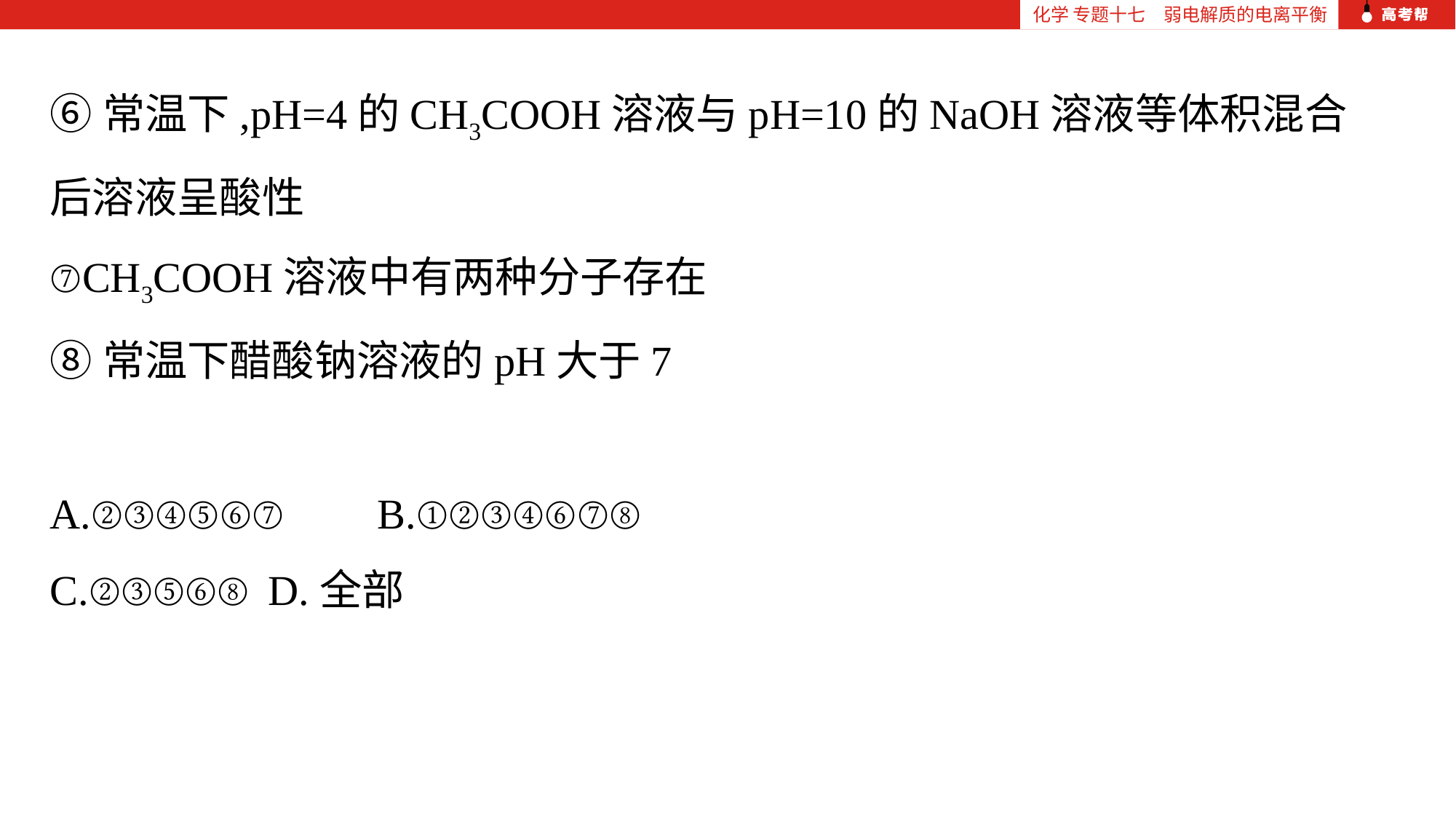

化学 专题十七　弱电解质的电离平衡

⑥常温下,pH=4的CH3COOH溶液与pH=10的NaOH溶液等体积混合后溶液呈酸性
⑦CH3COOH溶液中有两种分子存在
⑧常温下醋酸钠溶液的pH大于7

A.②③④⑤⑥⑦	B.①②③④⑥⑦⑧
C.②③⑤⑥⑧	D.全部